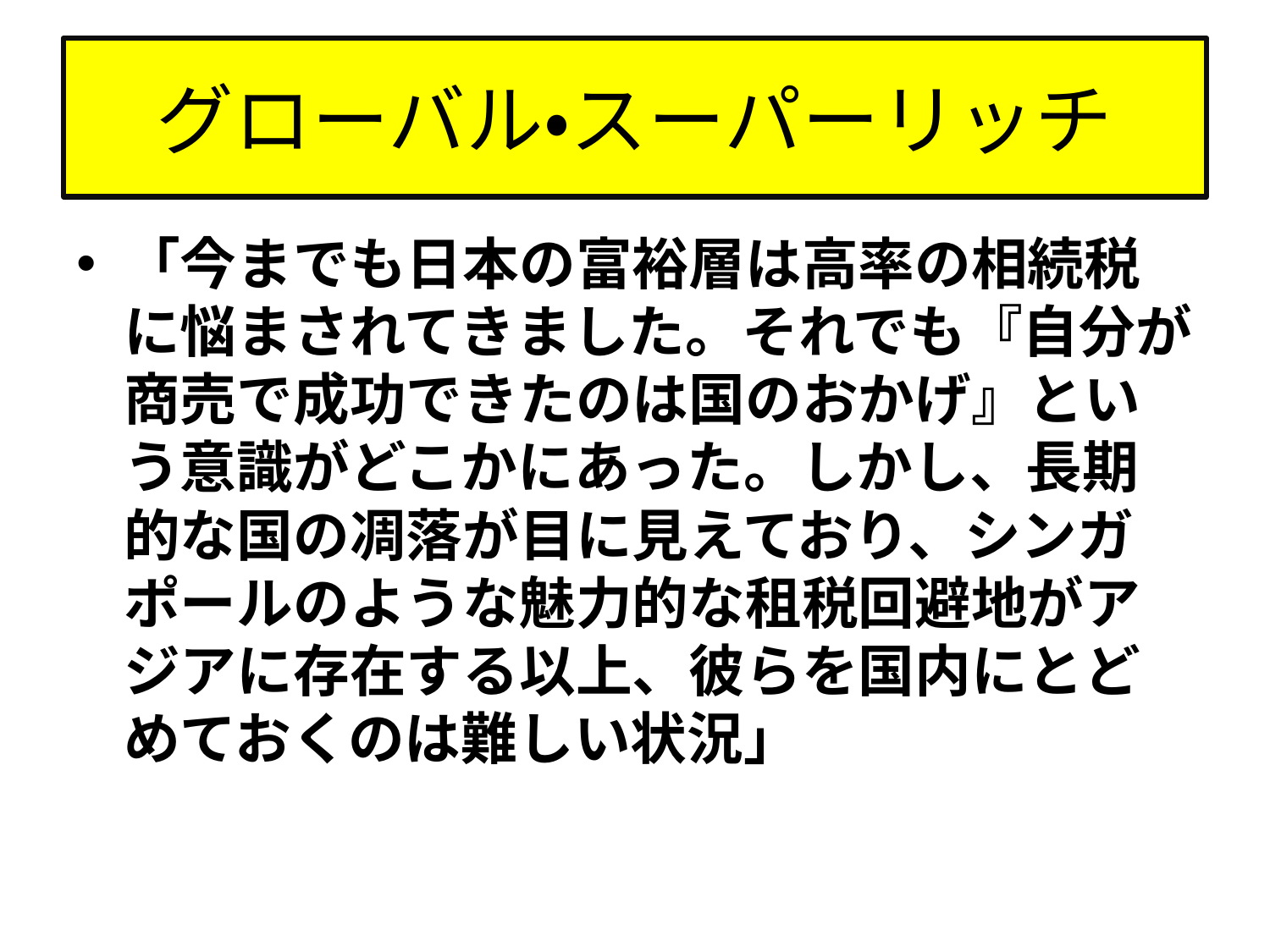

# グローバル・スーパーリッチ
「今までも日本の富裕層は高率の相続税に悩まされてきました。それでも『自分が商売で成功できたのは国のおかげ』という意識がどこかにあった。しかし、長期的な国の凋落が目に見えており、シンガポールのような魅力的な租税回避地がアジアに存在する以上、彼らを国内にとどめておくのは難しい状況」